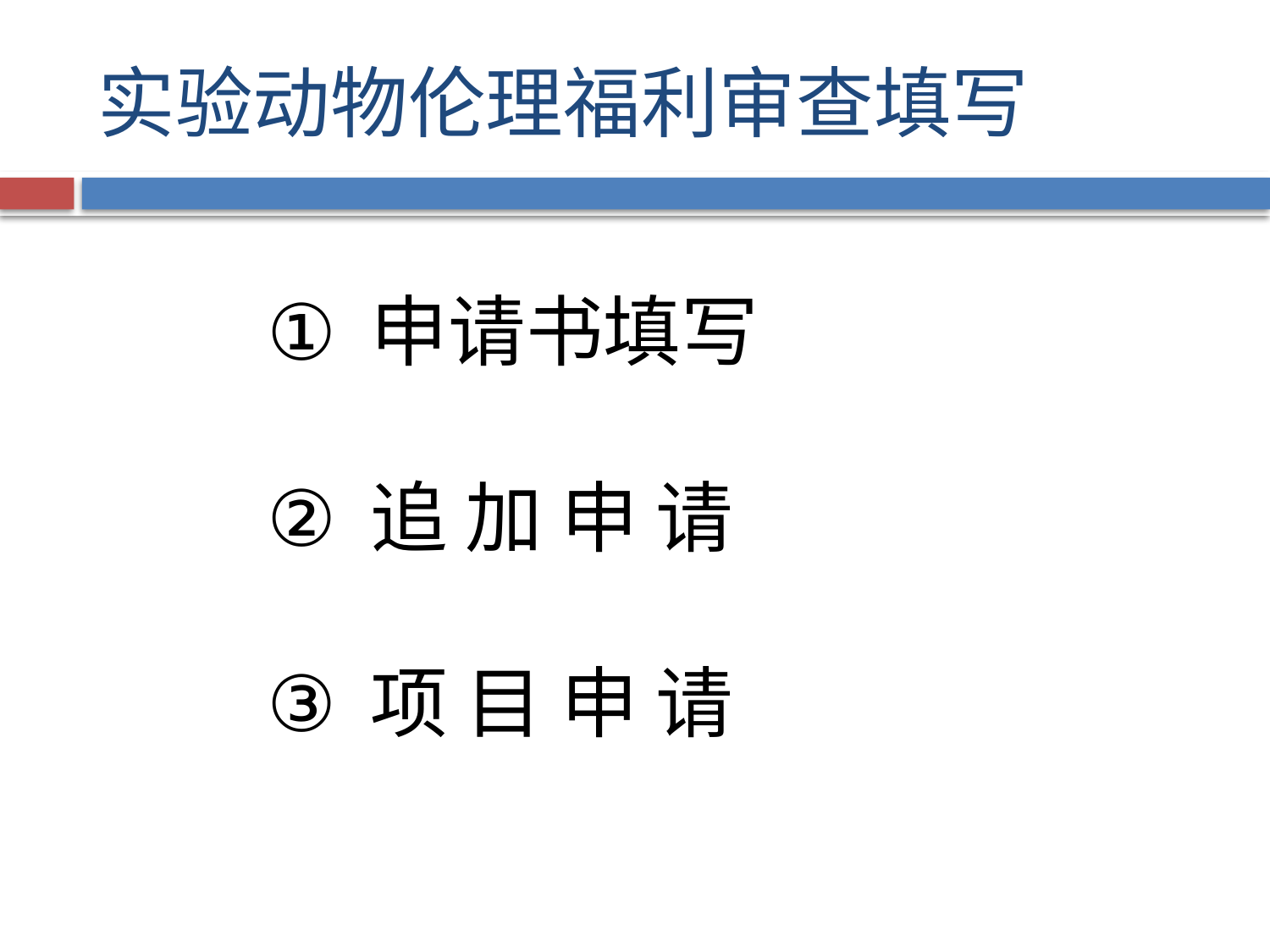

# 实验动物伦理福利审查填写
申请书填写

追 加 申 请

项 目 申 请